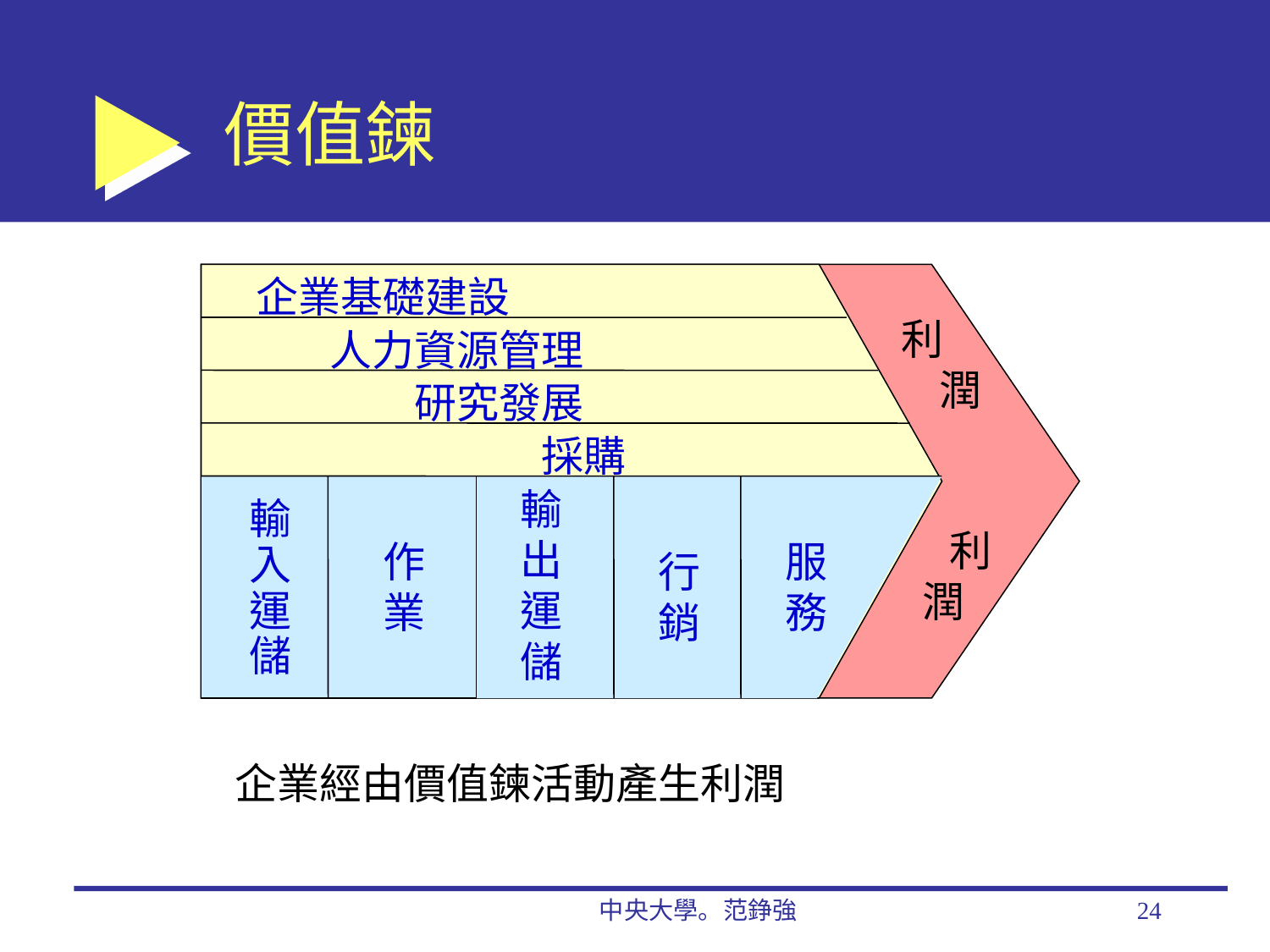

# 價值鍊

企業基礎建設
利潤

人力資源管理

研究發展

採購

輸出運儲

輸入運儲
利潤
作業
服務
行銷
企業經由價值鍊活動產生利潤
中央大學。范錚強
24